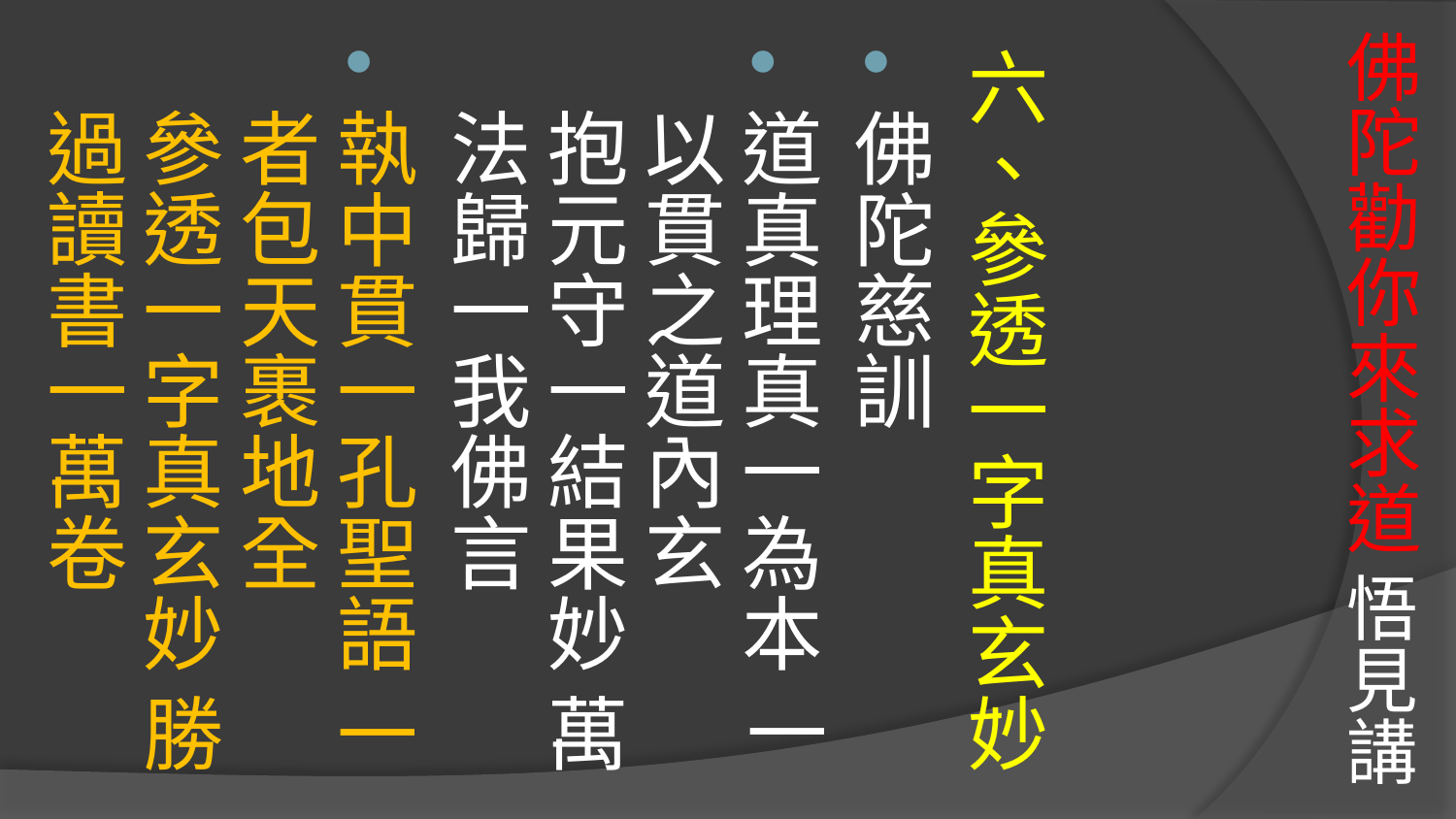

# 佛陀勸你來求道 悟見講
六、參透一字真玄妙
佛陀慈訓
道真理真一為本 一以貫之道內玄
抱元守一結果妙 萬法歸一我佛言
執中貫一孔聖語 一者包天裹地全
參透一字真玄妙 勝過讀書一萬卷